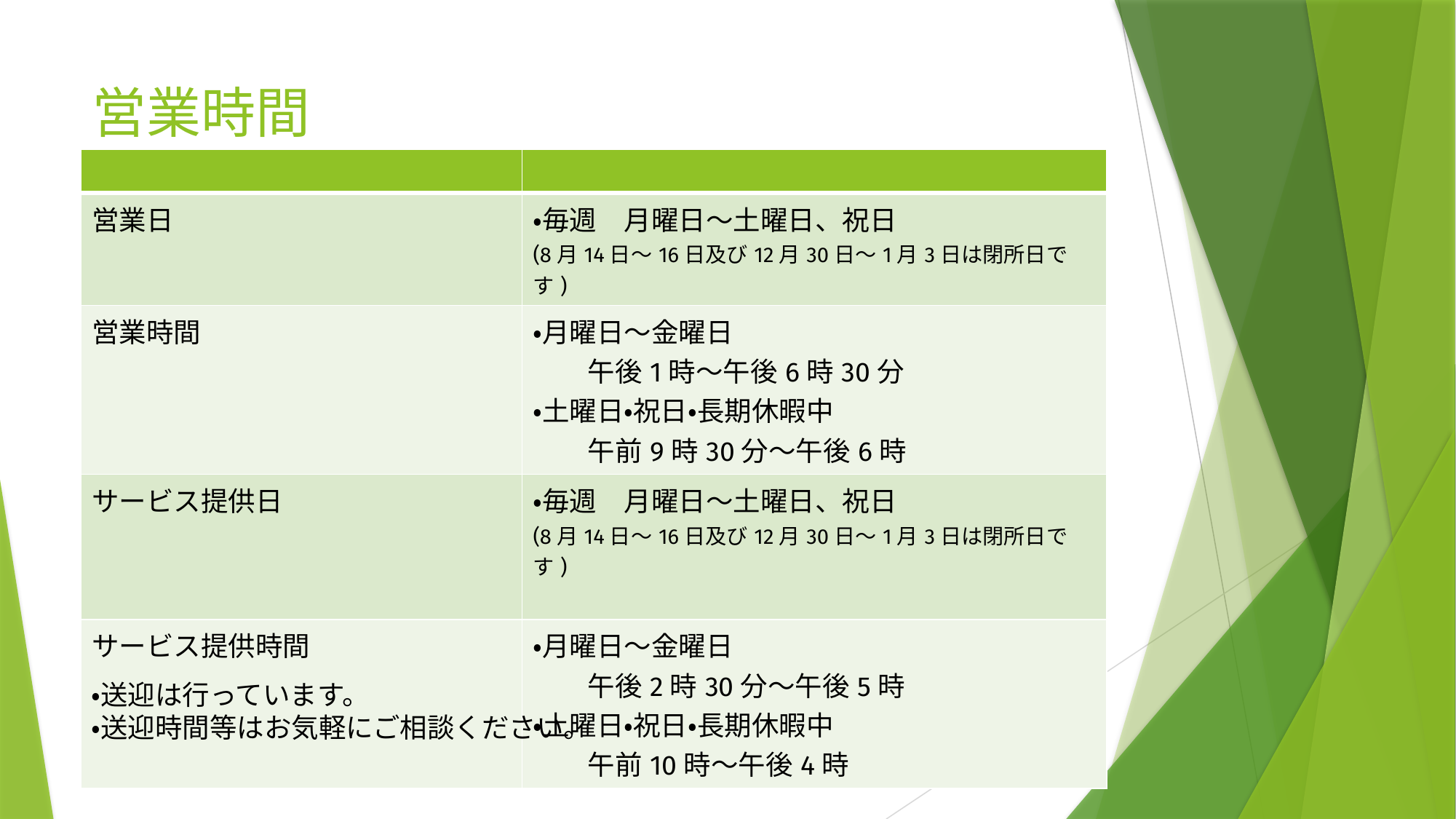

# 営業時間
|  |  |
| --- | --- |
| 営業日 | ・毎週　月曜日～土曜日、祝日 (8月14日～16日及び12月30日～1月3日は閉所日です) |
| 営業時間 | ・月曜日～金曜日　 　　午後1時～午後6時30分 ・土曜日・祝日・長期休暇中 　　午前9時30分～午後6時 |
| サービス提供日 | ・毎週　月曜日～土曜日、祝日 (8月14日～16日及び12月30日～1月3日は閉所日です) |
| サービス提供時間 | ・月曜日～金曜日　 　　午後2時30分～午後5時 ・土曜日・祝日・長期休暇中 　　午前10時～午後4時 |
・送迎は行っています。
・送迎時間等はお気軽にご相談ください。